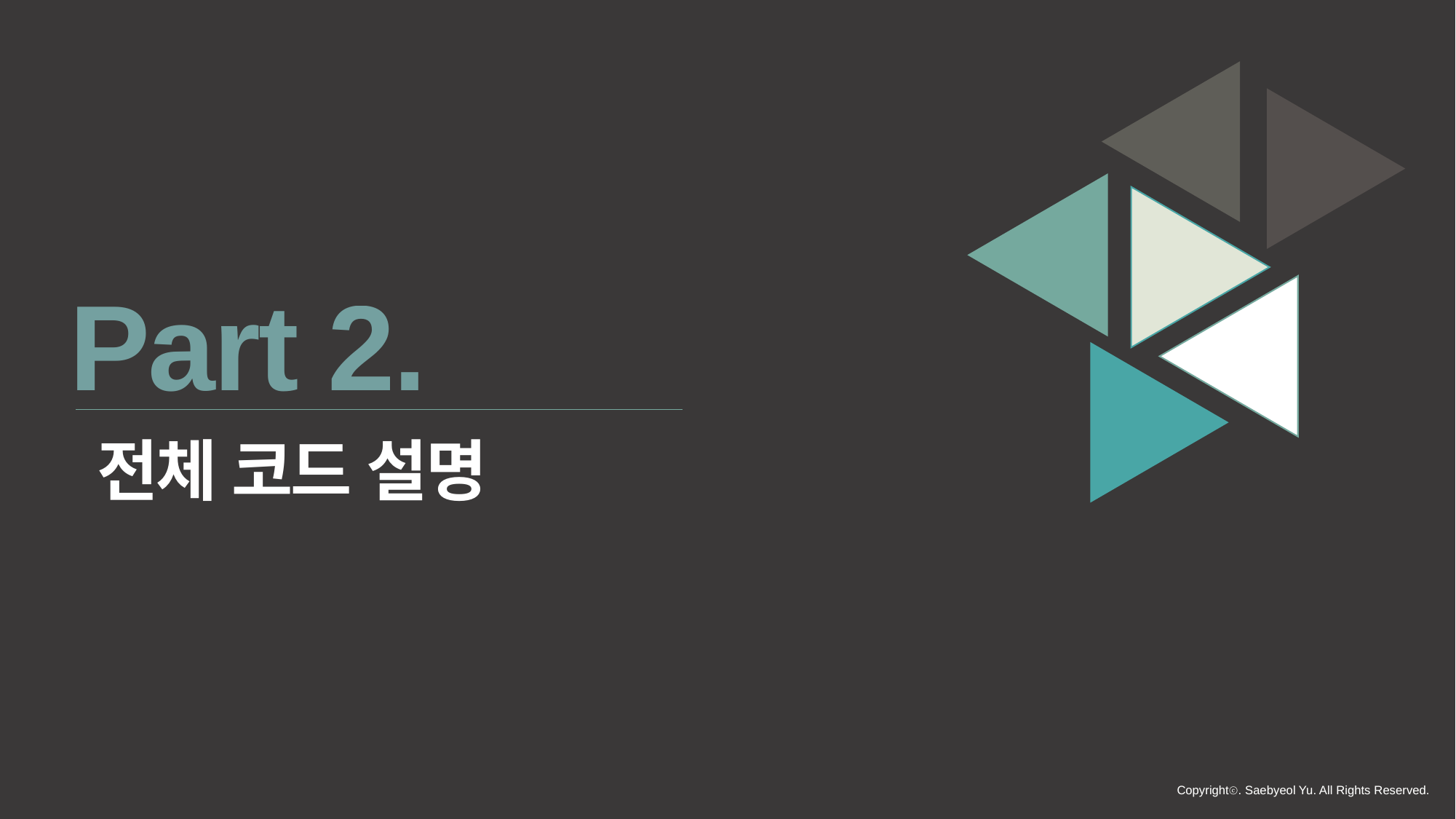

Part 2.
전체 코드 설명

Copyrightⓒ. Saebyeol Yu. All Rights Reserved.